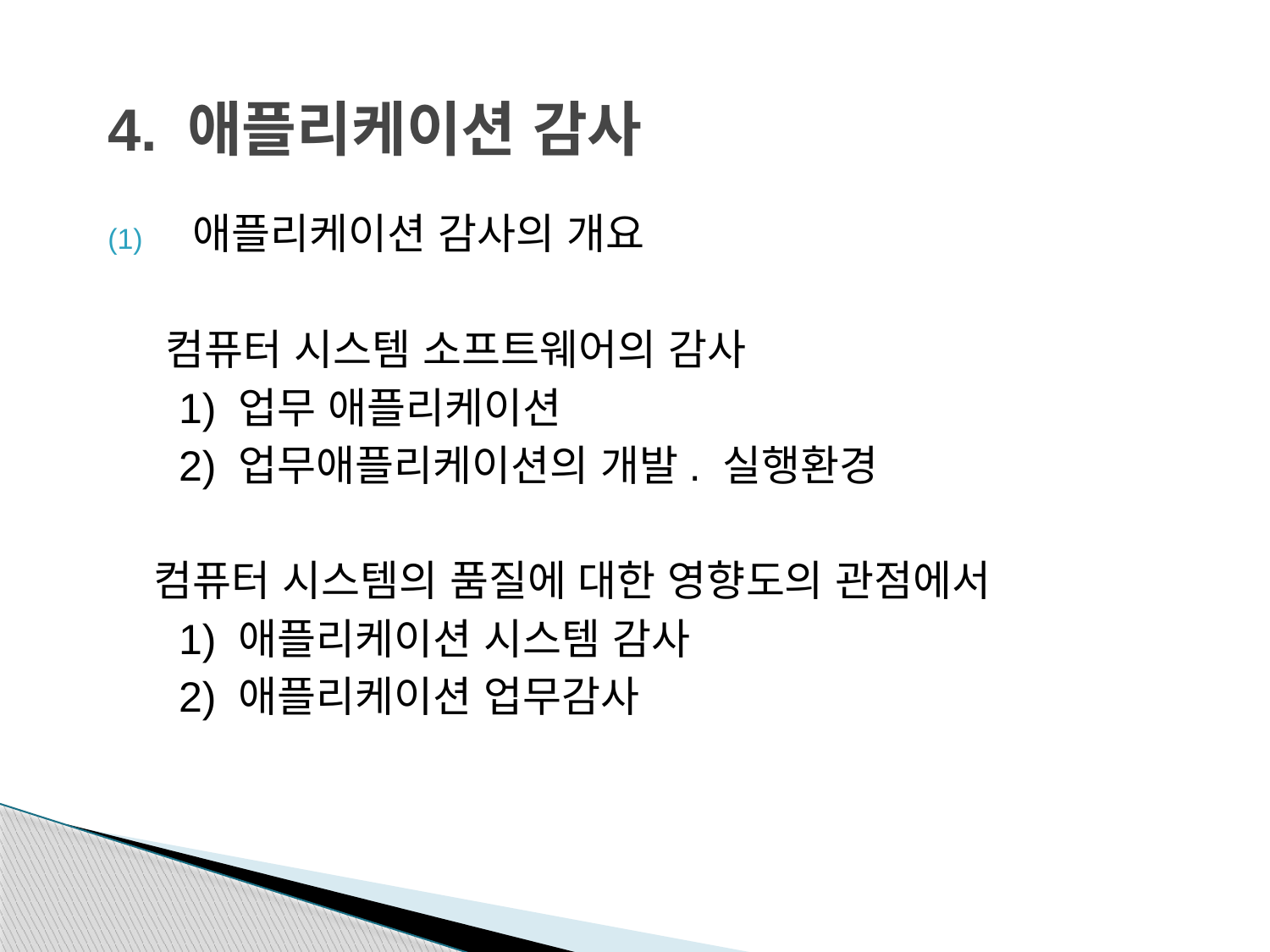

# 4. 애플리케이션 감사
애플리케이션 감사의 개요

    컴퓨터 시스템 소프트웨어의 감사
      1) 업무 애플리케이션
      2) 업무애플리케이션의 개발. 실행환경

   컴퓨터 시스템의 품질에 대한 영향도의 관점에서
      1) 애플리케이션 시스템 감사
      2) 애플리케이션 업무감사